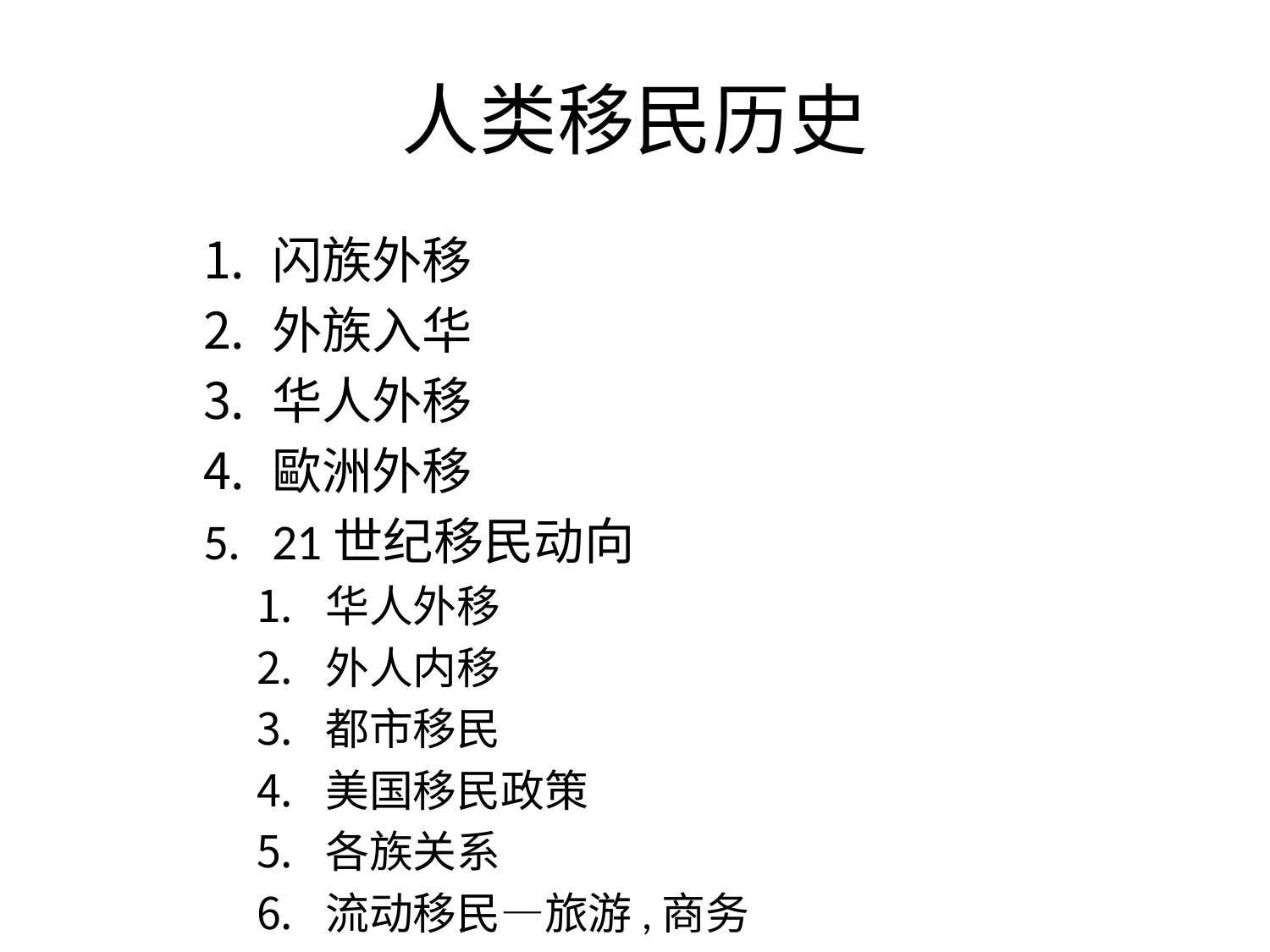

# 人类移民历史
闪族外移
外族入华
华人外移
歐洲外移
21世纪移民动向
华人外移
外人内移
都市移民
美国移民政策
各族关系
流动移民—旅游,商务